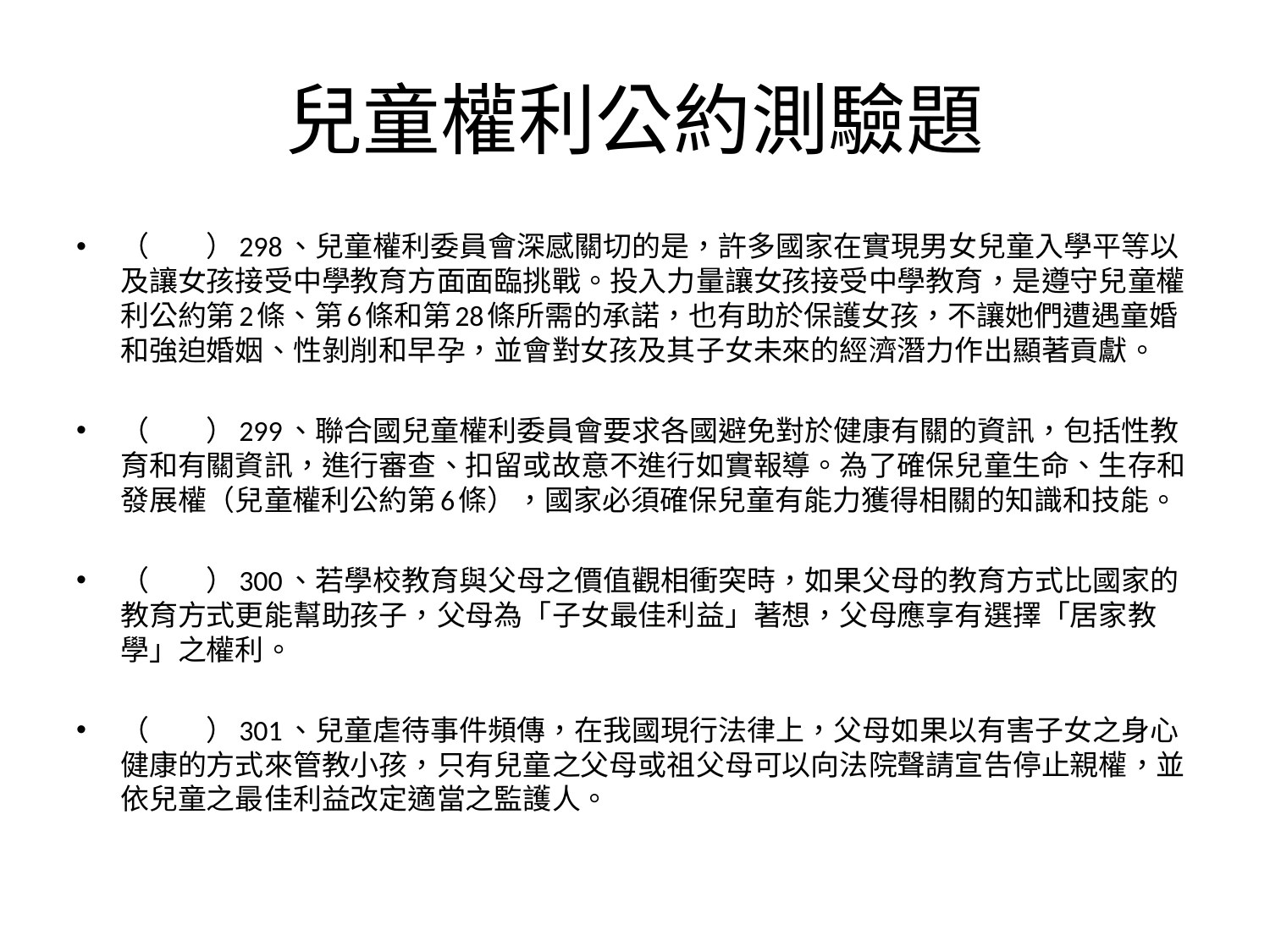

# 兒童權利公約測驗題
（　　）298、兒童權利委員會深感關切的是，許多國家在實現男女兒童入學平等以及讓女孩接受中學教育方面面臨挑戰。投入力量讓女孩接受中學教育，是遵守兒童權利公約第2條、第6條和第28條所需的承諾，也有助於保護女孩，不讓她們遭遇童婚和強迫婚姻、性剝削和早孕，並會對女孩及其子女未來的經濟潛力作出顯著貢獻。

（　　）299、聯合國兒童權利委員會要求各國避免對於健康有關的資訊，包括性教育和有關資訊，進行審查、扣留或故意不進行如實報導。為了確保兒童生命、生存和發展權（兒童權利公約第6條），國家必須確保兒童有能力獲得相關的知識和技能。

（　　）300、若學校教育與父母之價值觀相衝突時，如果父母的教育方式比國家的教育方式更能幫助孩子，父母為「子女最佳利益」著想，父母應享有選擇「居家教學」之權利。

（　　）301、兒童虐待事件頻傳，在我國現行法律上，父母如果以有害子女之身心健康的方式來管教小孩，只有兒童之父母或祖父母可以向法院聲請宣告停止親權，並依兒童之最佳利益改定適當之監護人。